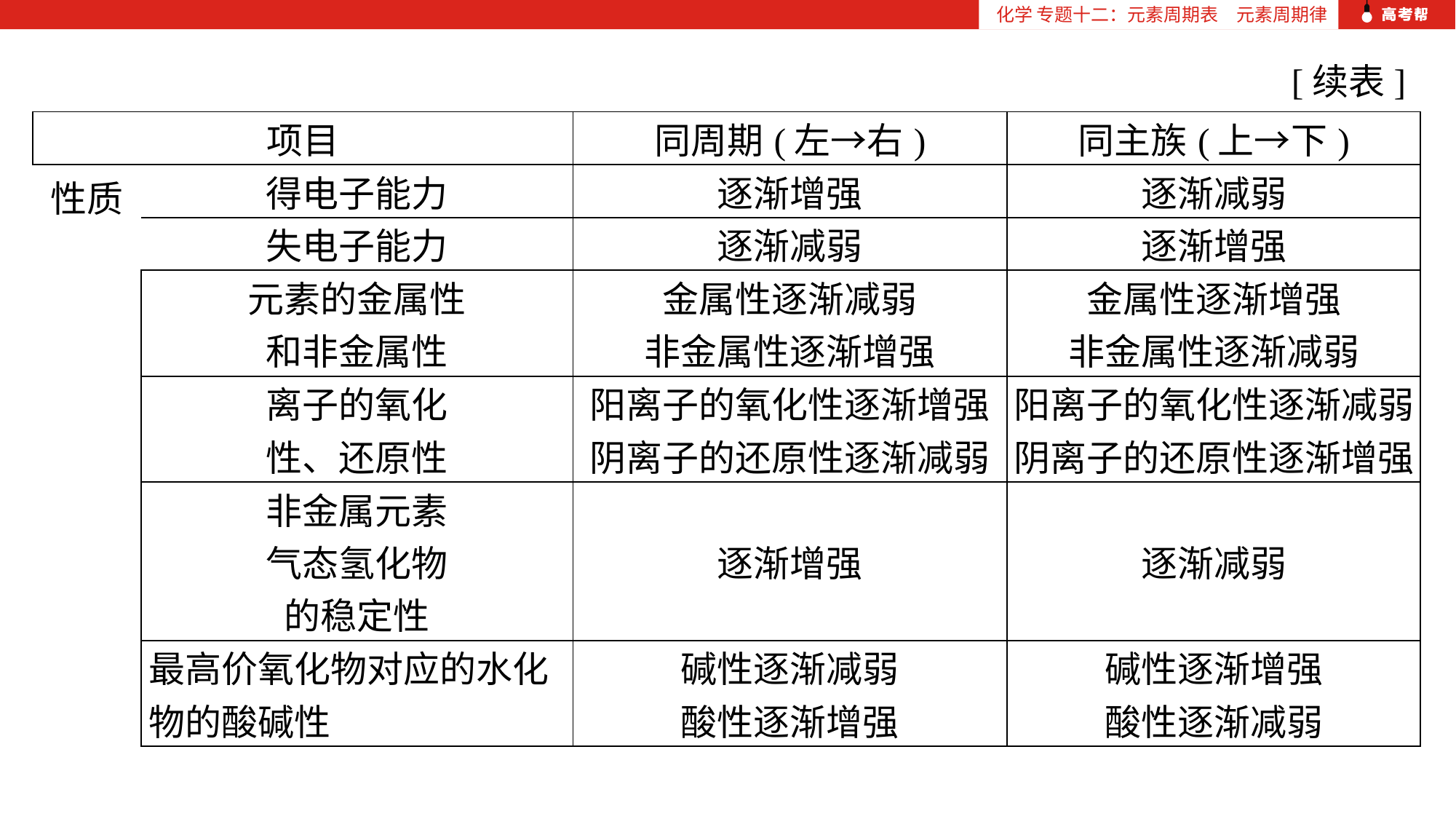

化学 专题十二：元素周期表　元素周期律
[续表]
| 项目 |  | 同周期(左→右) | 同主族(上→下) |
| --- | --- | --- | --- |
| 性质 | 得电子能力 | 逐渐增强 | 逐渐减弱 |
|  | 失电子能力 | 逐渐减弱 | 逐渐增强 |
|  | 元素的金属性 和非金属性 | 金属性逐渐减弱 非金属性逐渐增强 | 金属性逐渐增强 非金属性逐渐减弱 |
|  | 离子的氧化 性、还原性 | 阳离子的氧化性逐渐增强 阴离子的还原性逐渐减弱 | 阳离子的氧化性逐渐减弱 阴离子的还原性逐渐增强 |
|  | 非金属元素 气态氢化物 的稳定性 | 逐渐增强 | 逐渐减弱 |
|  | 最高价氧化物对应的水化物的酸碱性 | 碱性逐渐减弱 酸性逐渐增强 | 碱性逐渐增强 酸性逐渐减弱 |